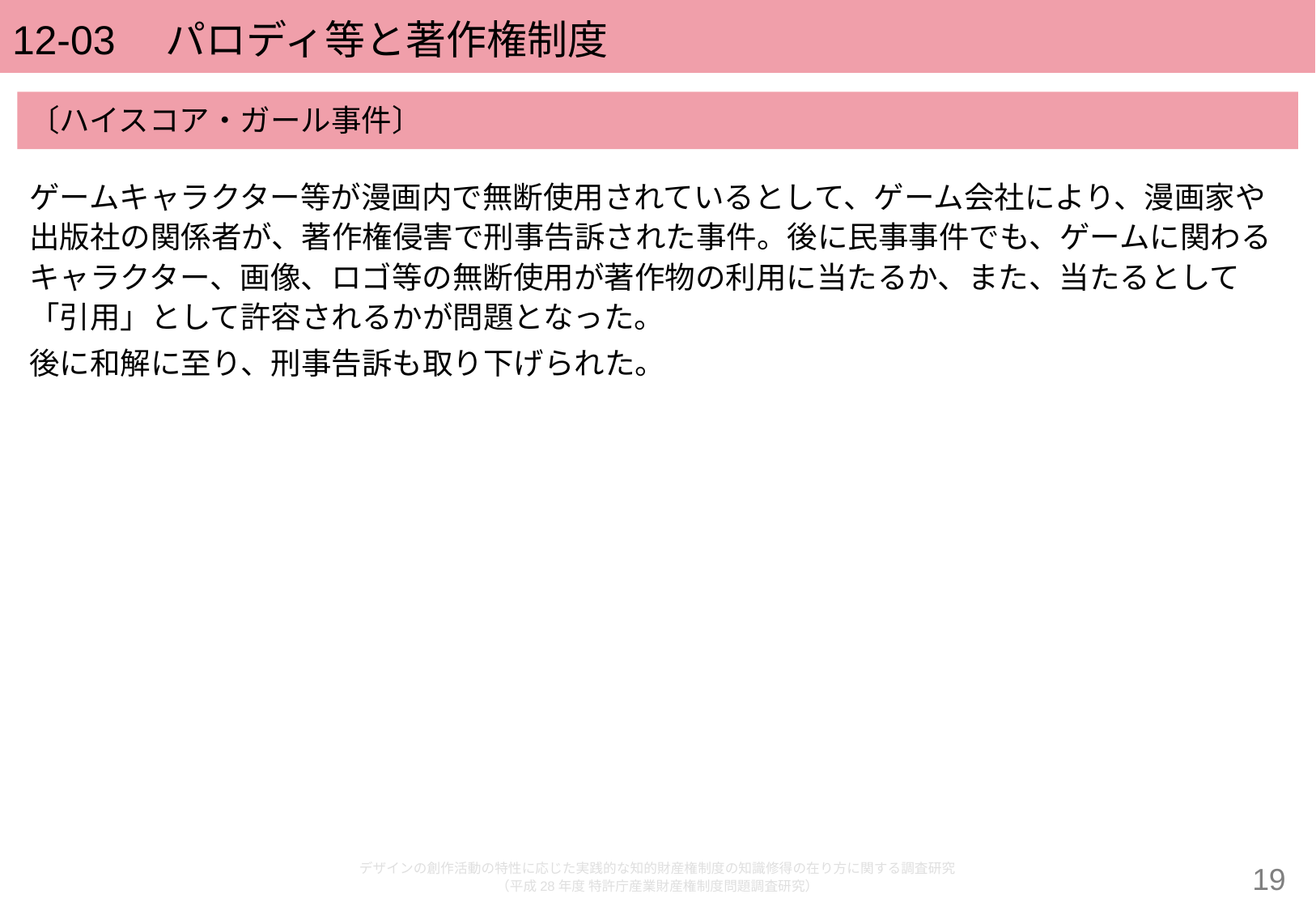

# 12-03　パロディ等と著作権制度
〔ハイスコア・ガール事件〕
ゲームキャラクター等が漫画内で無断使用されているとして、ゲーム会社により、漫画家や出版社の関係者が、著作権侵害で刑事告訴された事件。後に民事事件でも、ゲームに関わるキャラクター、画像、ロゴ等の無断使用が著作物の利用に当たるか、また、当たるとして「引用」として許容されるかが問題となった。
後に和解に至り、刑事告訴も取り下げられた。
デザインの創作活動の特性に応じた実践的な知的財産権制度の知識修得の在り方に関する調査研究
（平成28年度 特許庁産業財産権制度問題調査研究）
19